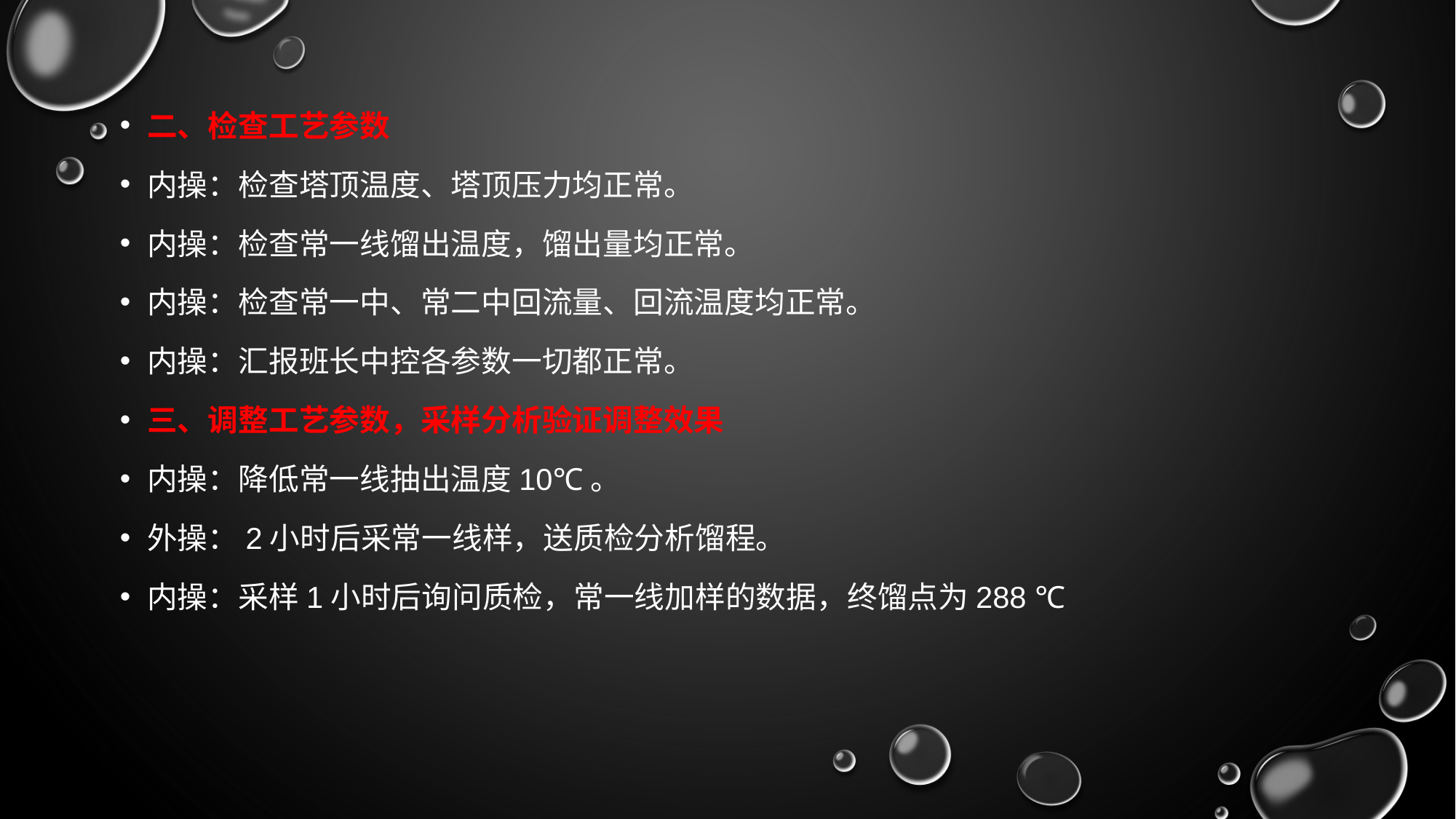

二、检查工艺参数
内操：检查塔顶温度、塔顶压力均正常。
内操：检查常一线馏出温度，馏出量均正常。
内操：检查常一中、常二中回流量、回流温度均正常。
内操：汇报班长中控各参数一切都正常。
三、调整工艺参数，采样分析验证调整效果
内操：降低常一线抽出温度10℃。
外操：2小时后采常一线样，送质检分析馏程。
内操：采样1小时后询问质检，常一线加样的数据，终馏点为288 ℃